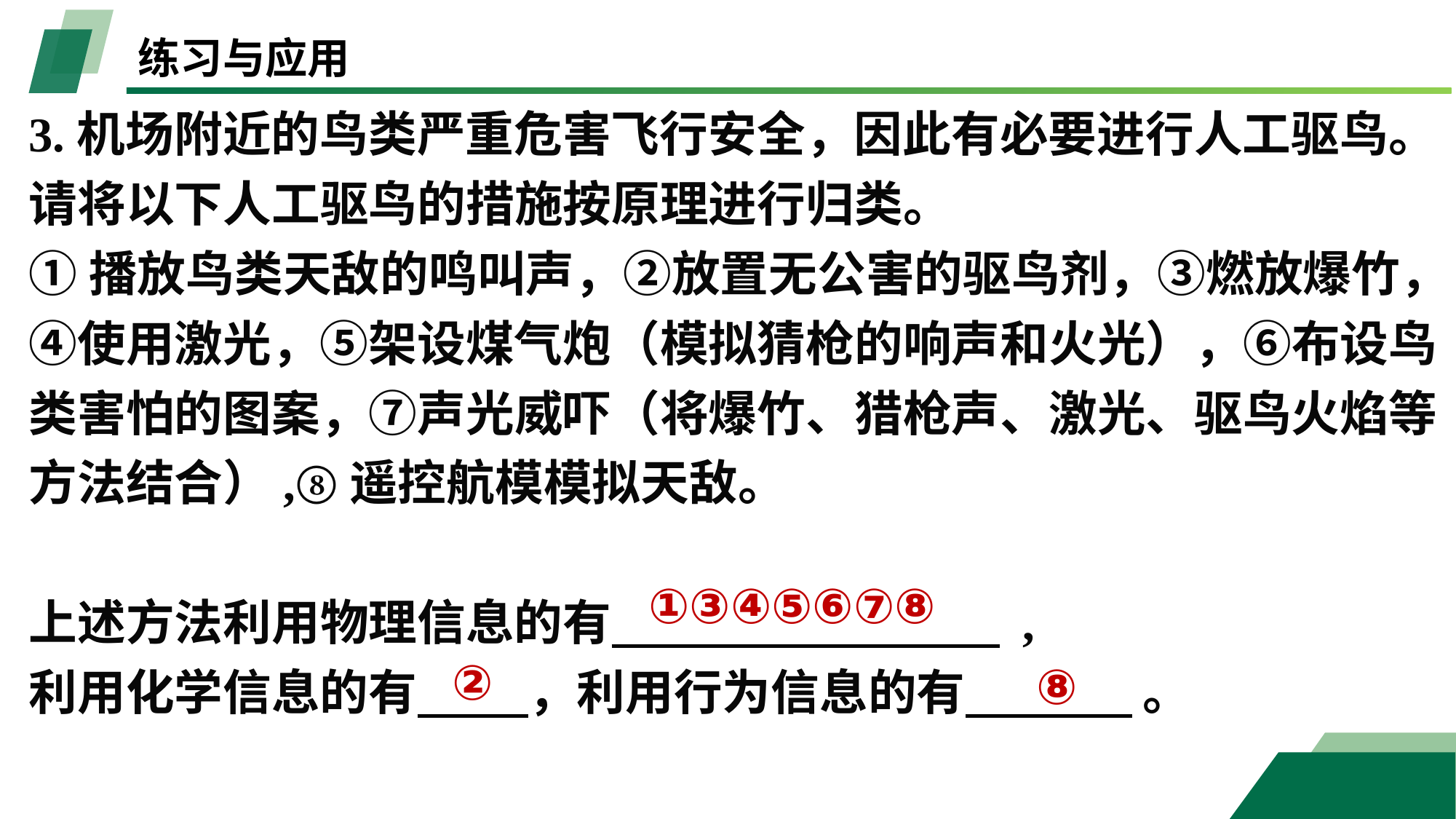

练习与应用
3.机场附近的鸟类严重危害飞行安全，因此有必要进行人工驱鸟。请将以下人工驱鸟的措施按原理进行归类。
①播放鸟类天敌的鸣叫声，②放置无公害的驱鸟剂，③燃放爆竹，④使用激光，⑤架设煤气炮（模拟猜枪的响声和火光），⑥布设鸟类害怕的图案，⑦声光威吓（将爆竹、猎枪声、激光、驱鸟火焰等方法结合）,⑧遥控航模模拟天敌。

上述方法利用物理信息的有                                    ,
利用化学信息的有          ，利用行为信息的有                。
①③④⑤⑥⑦⑧
②
⑧